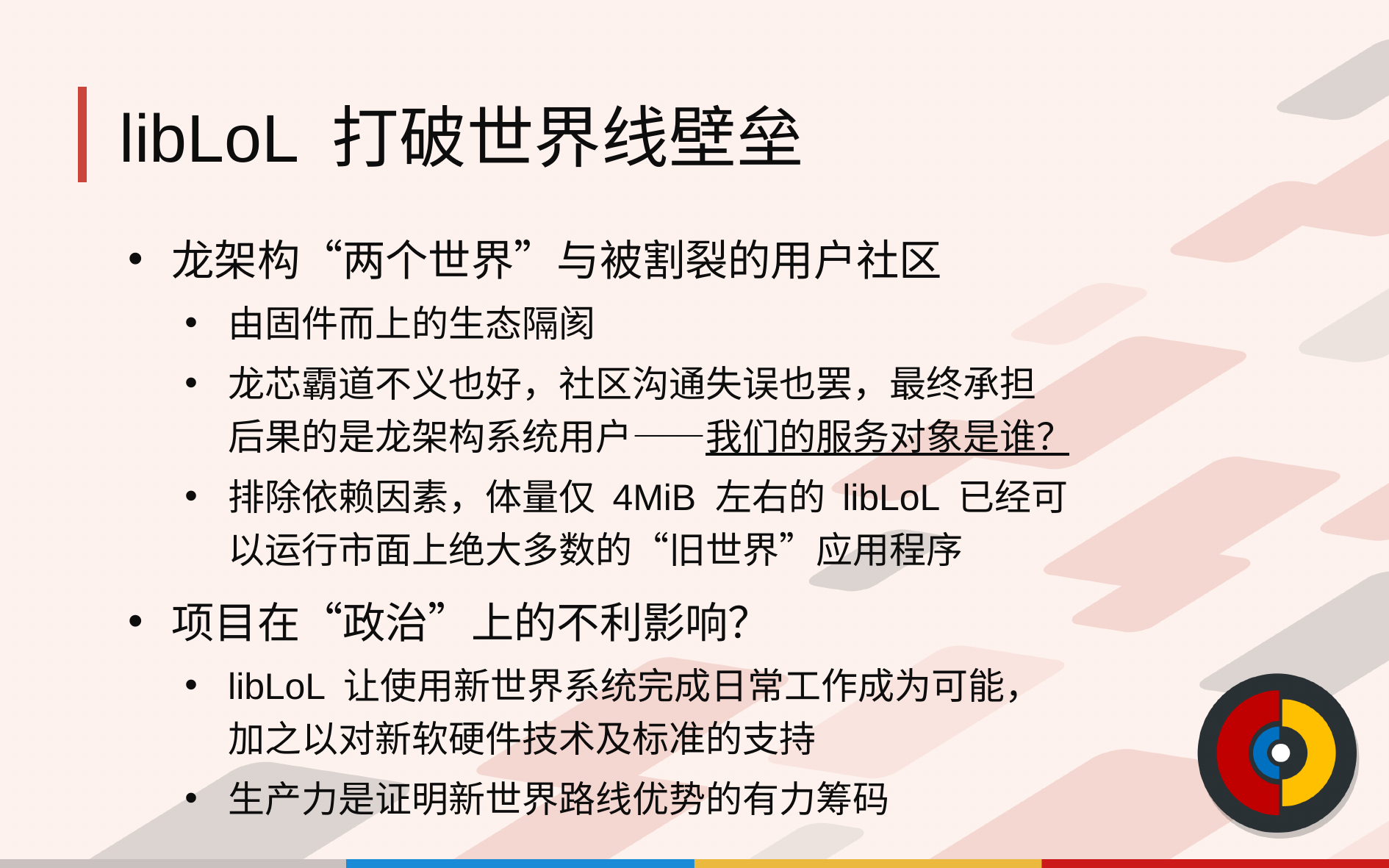

# libLoL 打破世界线壁垒
龙架构“两个世界”与被割裂的用户社区
由固件而上的生态隔阂
龙芯霸道不义也好，社区沟通失误也罢，最终承担后果的是龙架构系统用户——我们的服务对象是谁？
排除依赖因素，体量仅 4MiB 左右的 libLoL 已经可以运行市面上绝大多数的“旧世界”应用程序
项目在“政治”上的不利影响？
libLoL 让使用新世界系统完成日常工作成为可能，加之以对新软硬件技术及标准的支持
生产力是证明新世界路线优势的有力筹码